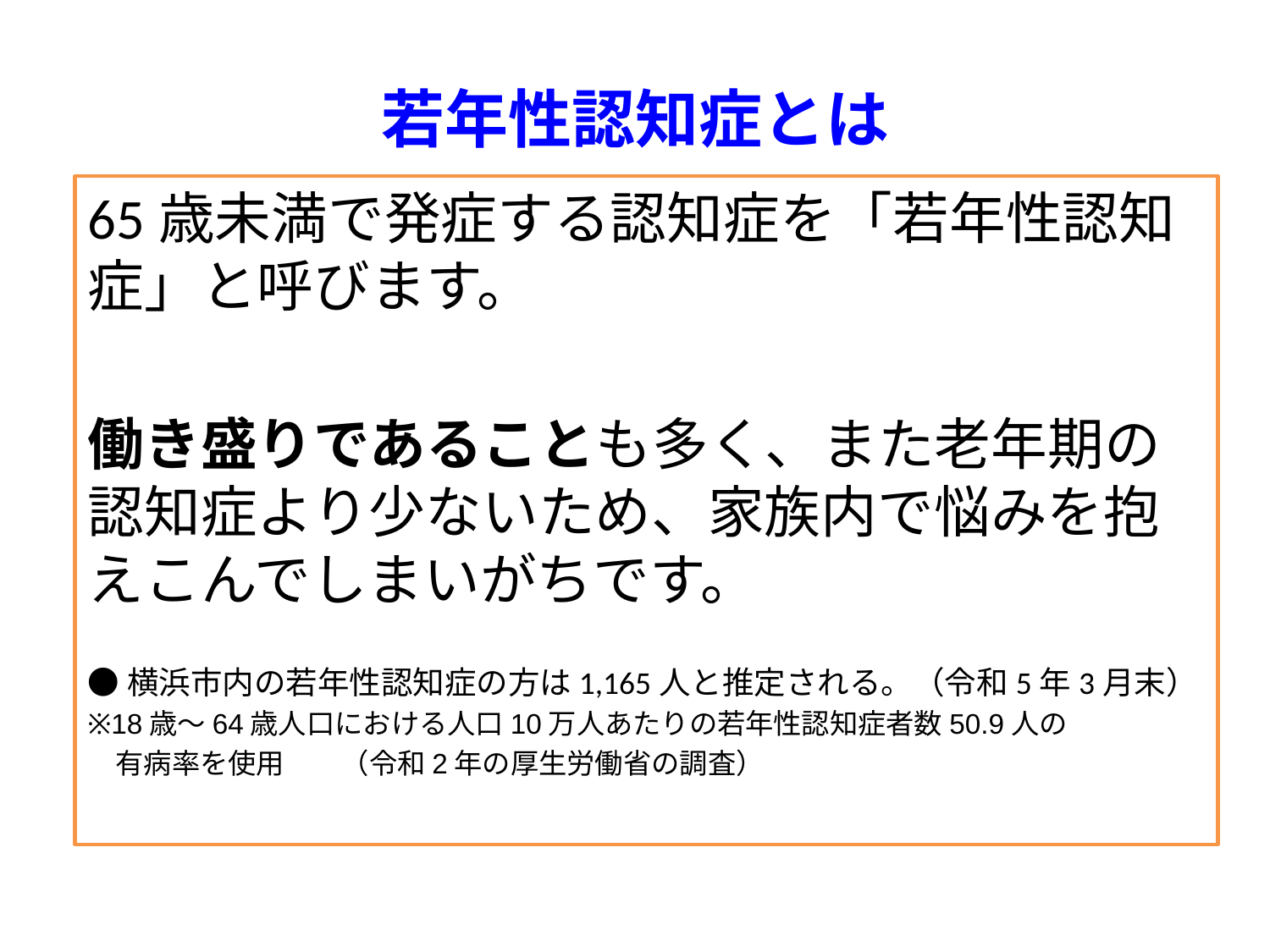

# 若年性認知症とは
65歳未満で発症する認知症を「若年性認知症」と呼びます。

働き盛りであることも多く、また老年期の認知症より少ないため、家族内で悩みを抱えこんでしまいがちです。

●横浜市内の若年性認知症の方は1,165人と推定される。（令和5年3月末）
※18歳～64歳人口における人口10万人あたりの若年性認知症者数50.9人の
　有病率を使用　　（令和2年の厚生労働省の調査）